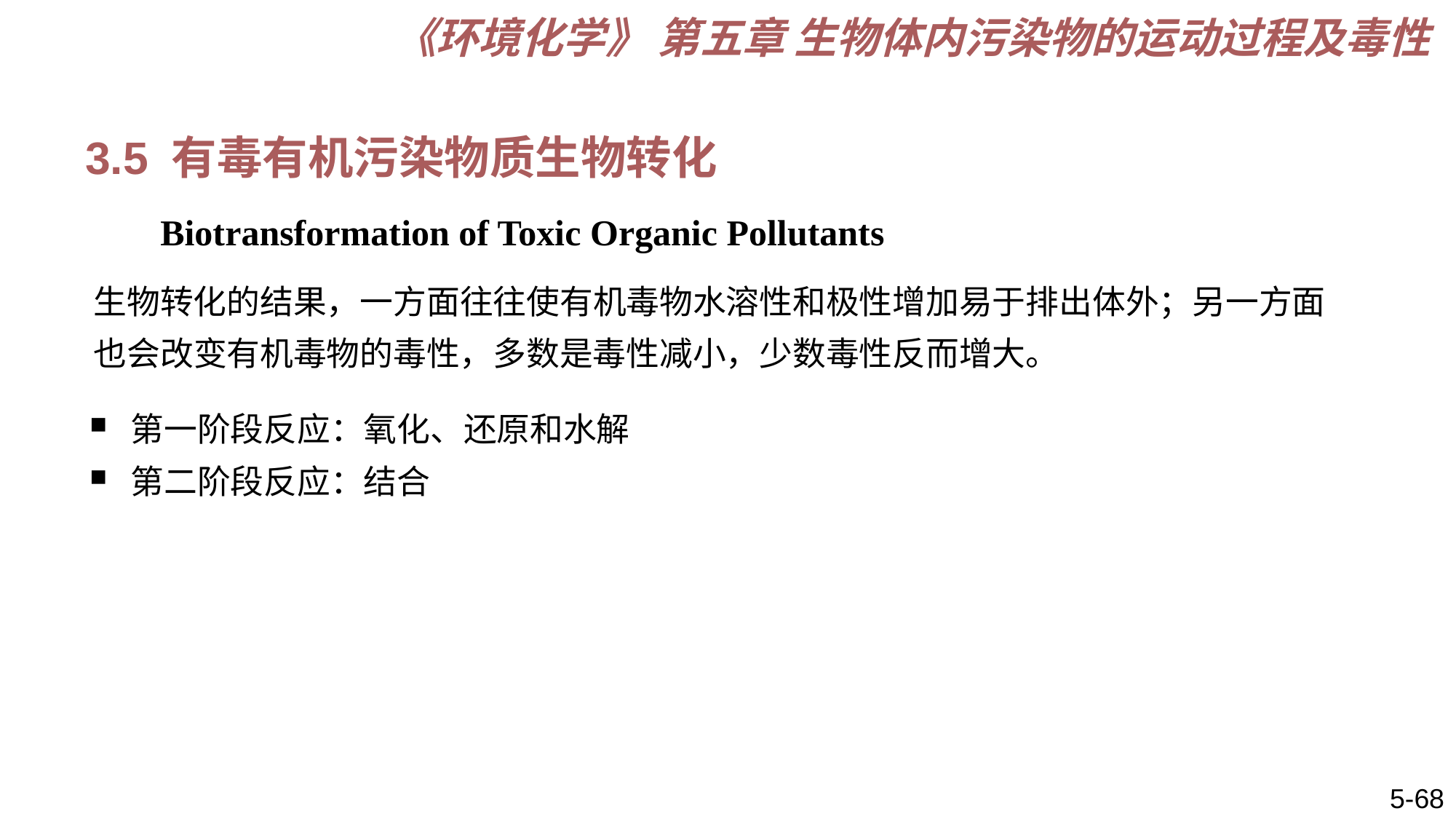

《环境化学》 第五章 生物体内污染物的运动过程及毒性
3.5 有毒有机污染物质生物转化
      Biotransformation of Toxic Organic Pollutants
生物转化的结果，一方面往往使有机毒物水溶性和极性增加易于排出体外；另一方面也会改变有机毒物的毒性，多数是毒性减小，少数毒性反而增大。
第一阶段反应：氧化、还原和水解
第二阶段反应：结合
5-68